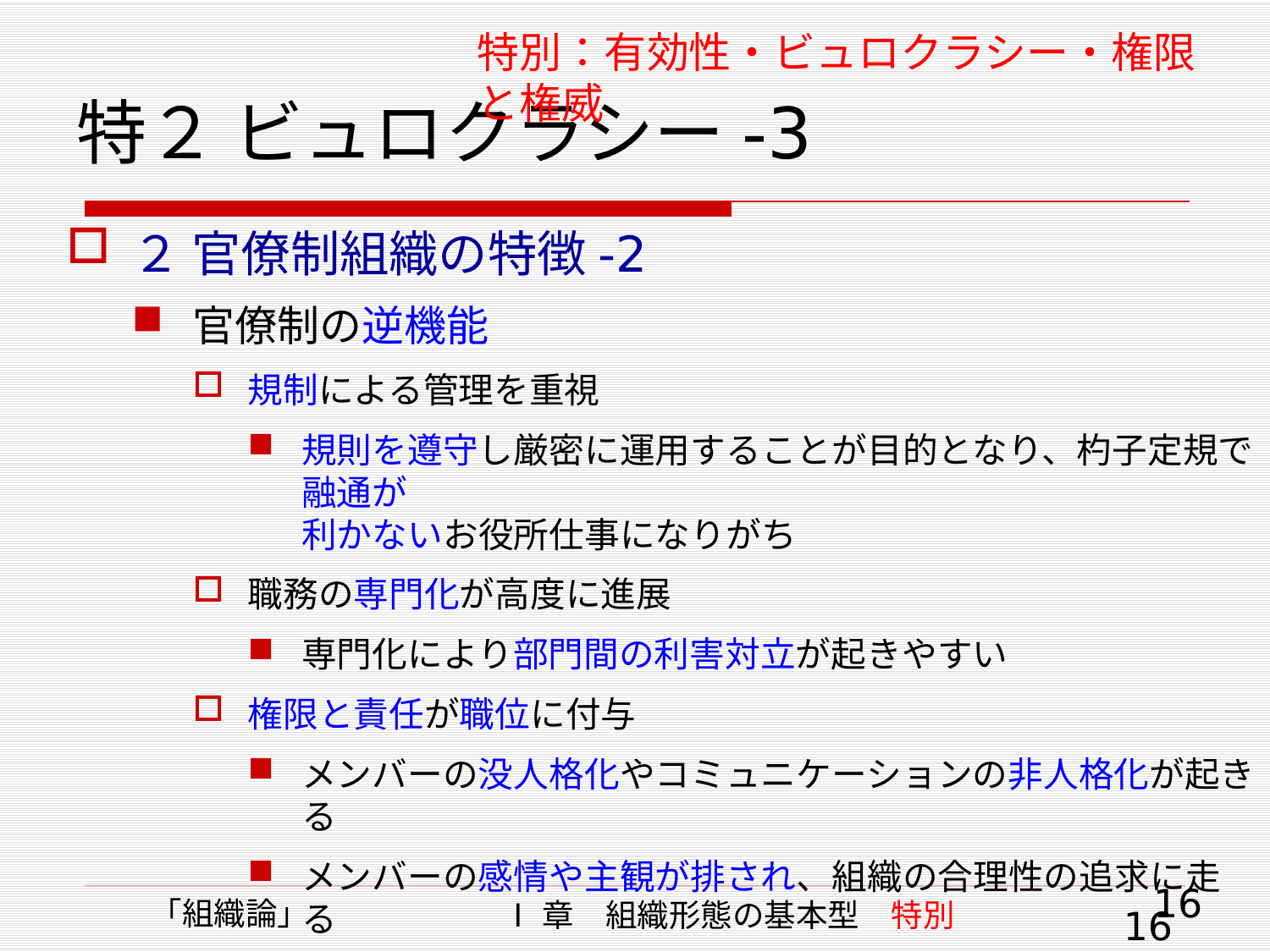

特別：有効性・ビュロクラシー・権限と権威
# 特２ ビュロクラシー-3
２ 官僚制組織の特徴-2
官僚制の逆機能
規制による管理を重視
規則を遵守し厳密に運用することが目的となり、杓子定規で融通が
利かないお役所仕事になりがち
職務の専門化が高度に進展
専門化により部門間の利害対立が起きやすい
権限と責任が職位に付与
メンバーの没人格化やコミュニケーションの非人格化が起きる
メンバーの感情や主観が排され、組織の合理性の追求に走る
16
「組織論」
Ⅰ章　組織形態の基本型　特別
16